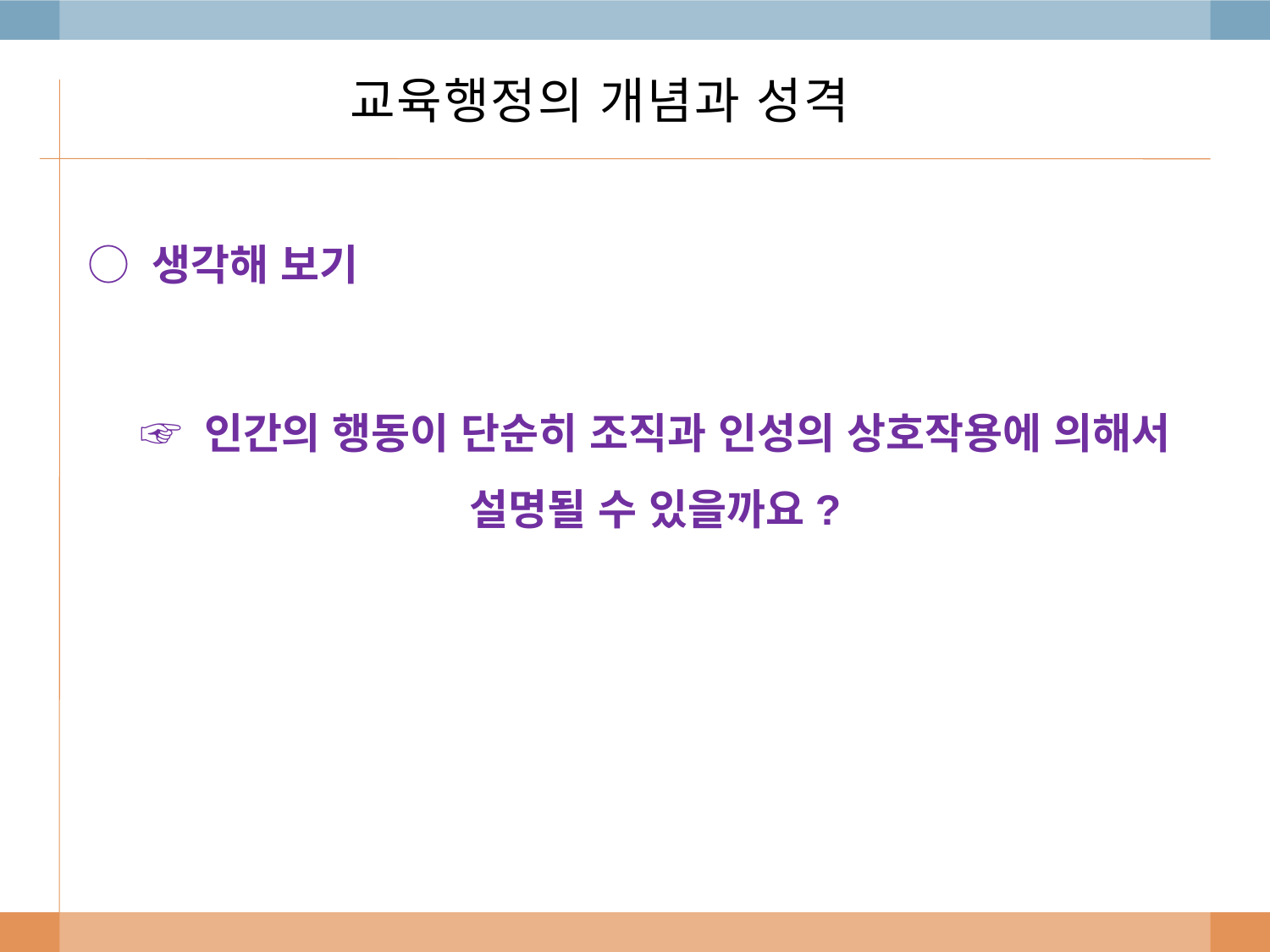

# 교육행정의 개념과 성격
○ 생각해 보기

☞ 인간의 행동이 단순히 조직과 인성의 상호작용에 의해서 설명될 수 있을까요?